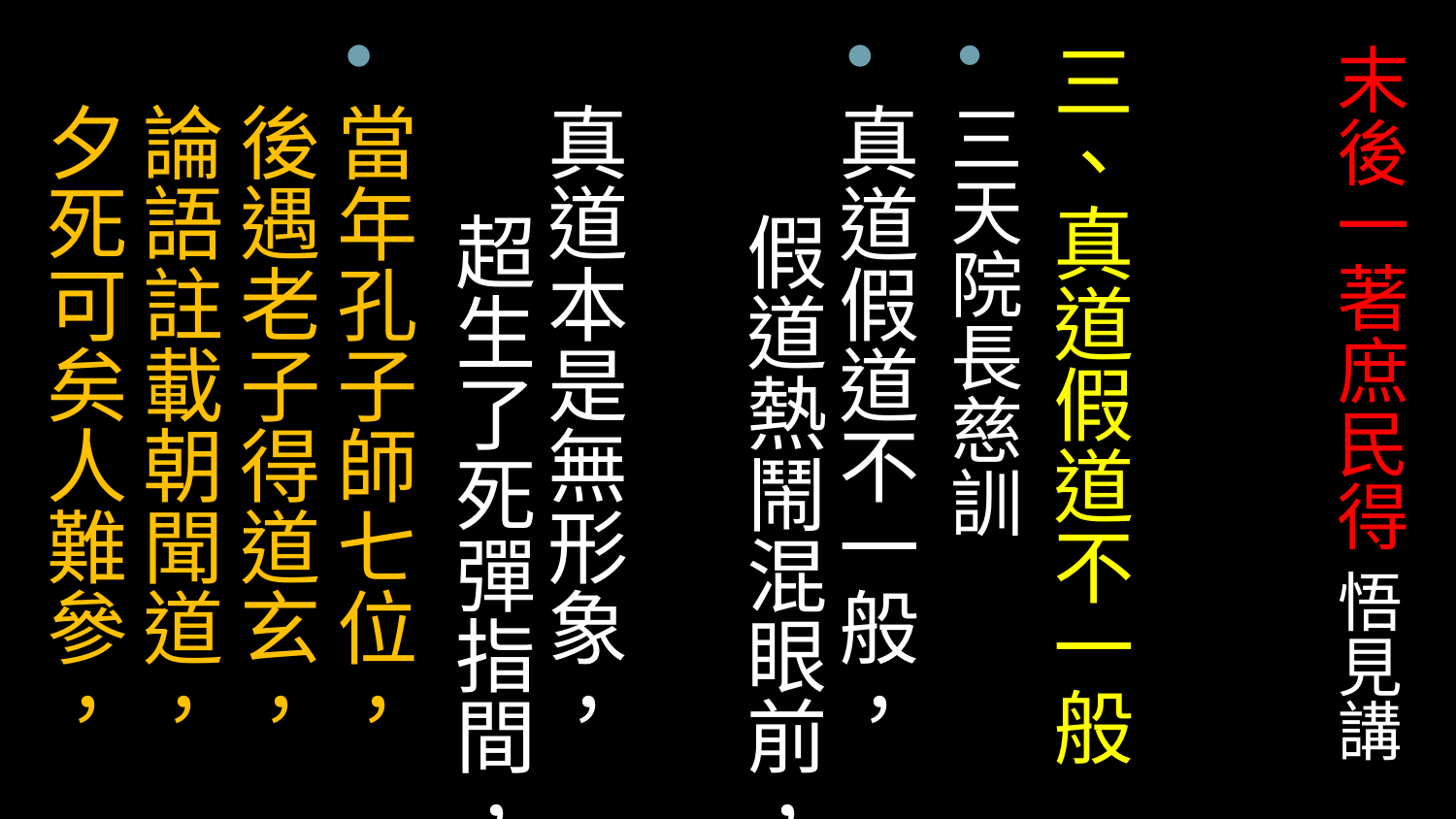

# 末後一著庶民得 悟見講
三、真道假道不一般
三天院長慈訓
真道假道不一般，         假道熱鬧混眼前，
真道本是無形象，         超生了死彈指間，
當年孔子師七位，後遇老子得道玄，
論語註載朝聞道，夕死可矣人難參，